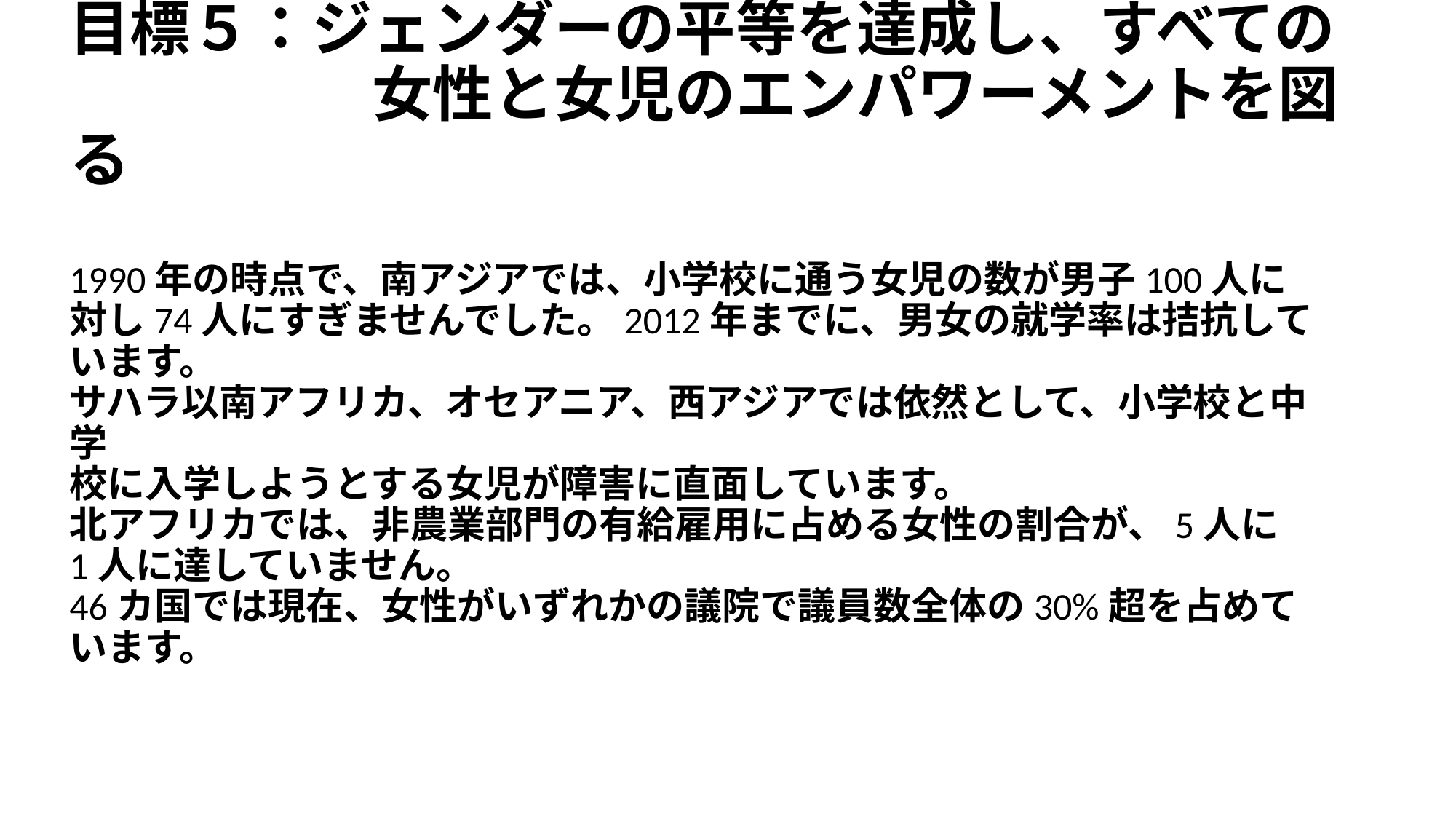

# 目標５：ジェンダーの平等を達成し、すべての 　　　　　女性と女児のエンパワーメントを図る 1990年の時点で、南アジアでは、小学校に通う女児の数が男子100人に 対し74人にすぎませんでした。2012年までに、男女の就学率は拮抗して います。 サハラ以南アフリカ、オセアニア、西アジアでは依然として、小学校と中学 校に入学しようとする女児が障害に直面しています。 北アフリカでは、非農業部門の有給雇用に占める女性の割合が、5人に 1人に達していません。 46カ国では現在、女性がいずれかの議院で議員数全体の30%超を占めて います。